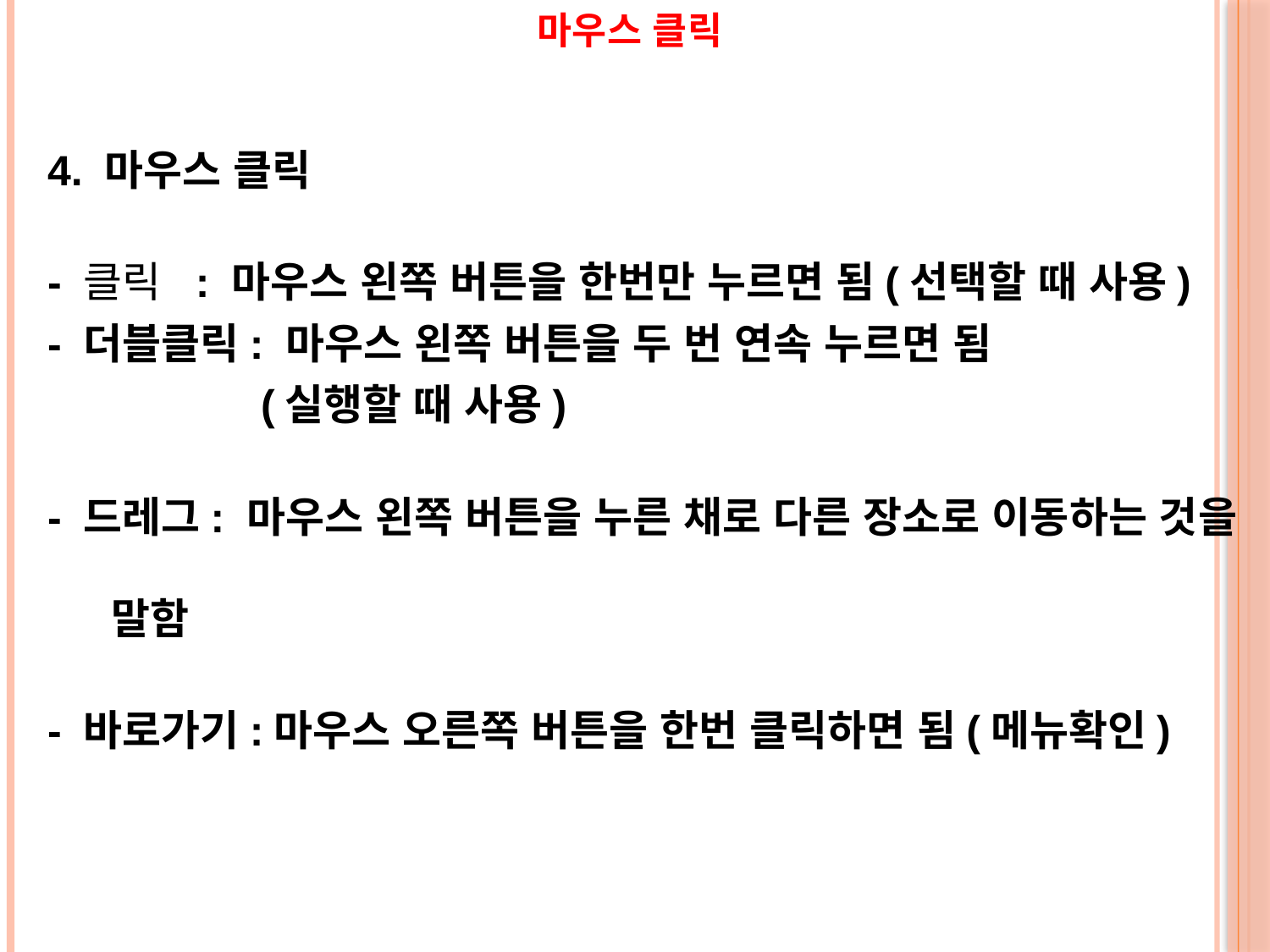

# 마우스 클릭
4. 마우스 클릭
- 클릭  : 마우스 왼쪽 버튼을 한번만 누르면 됨(선택할 때 사용)
- 더블클릭: 마우스 왼쪽 버튼을 두 번 연속 누르면 됨
                  (실행할 때 사용)
- 드레그: 마우스 왼쪽 버튼을 누른 채로 다른 장소로 이동하는 것을 말함
- 바로가기:마우스 오른쪽 버튼을 한번 클릭하면 됨(메뉴확인)